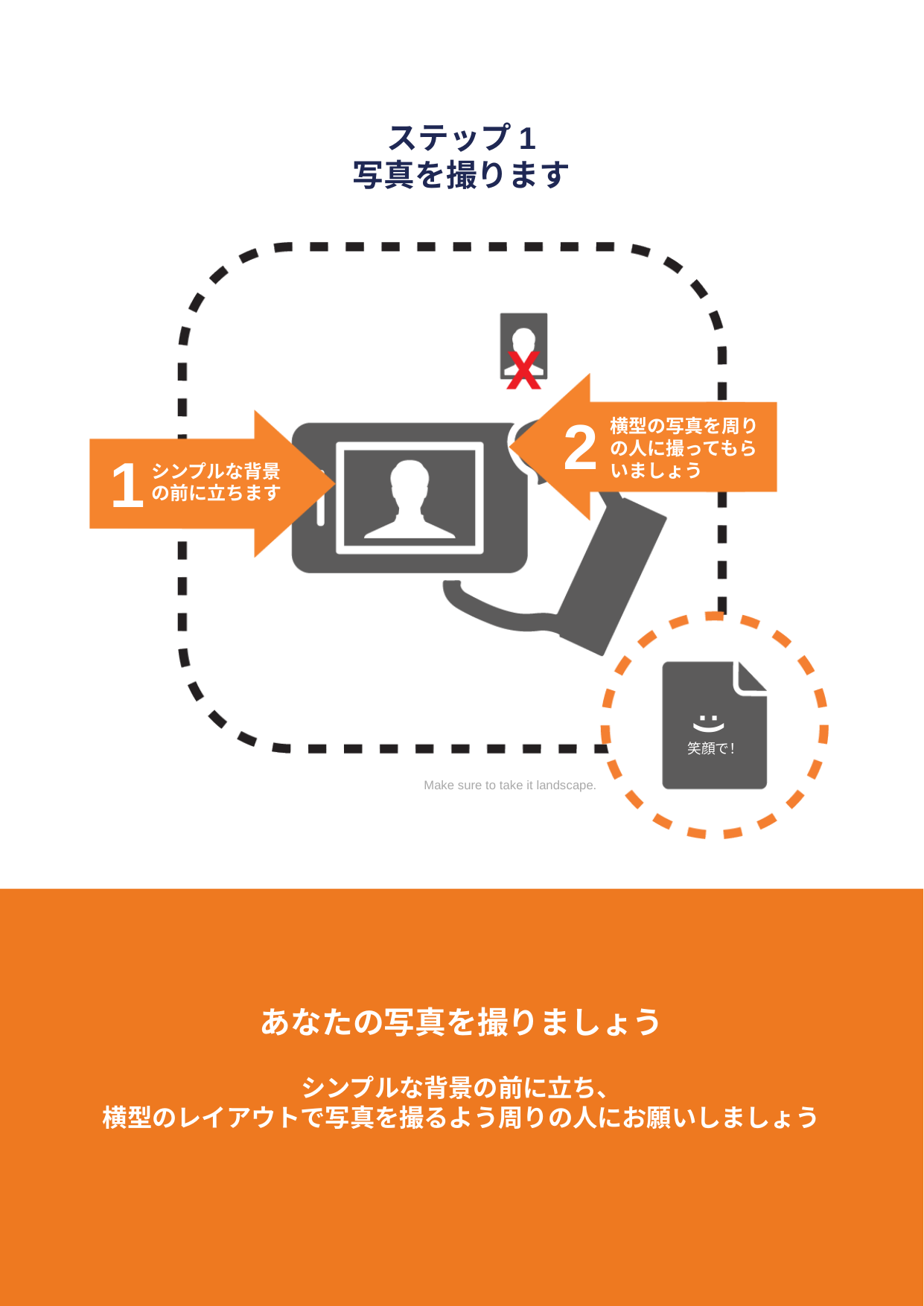

ステップ1
写真を撮ります

2
横型の写真を周りの人に撮ってもらいましょう
1
シンプルな背景の前に立ちます
:)
笑顔で！
Make sure to take it landscape.
あなたの写真を撮りましょう
シンプルな背景の前に立ち、
横型のレイアウトで写真を撮るよう周りの人にお願いしましょう